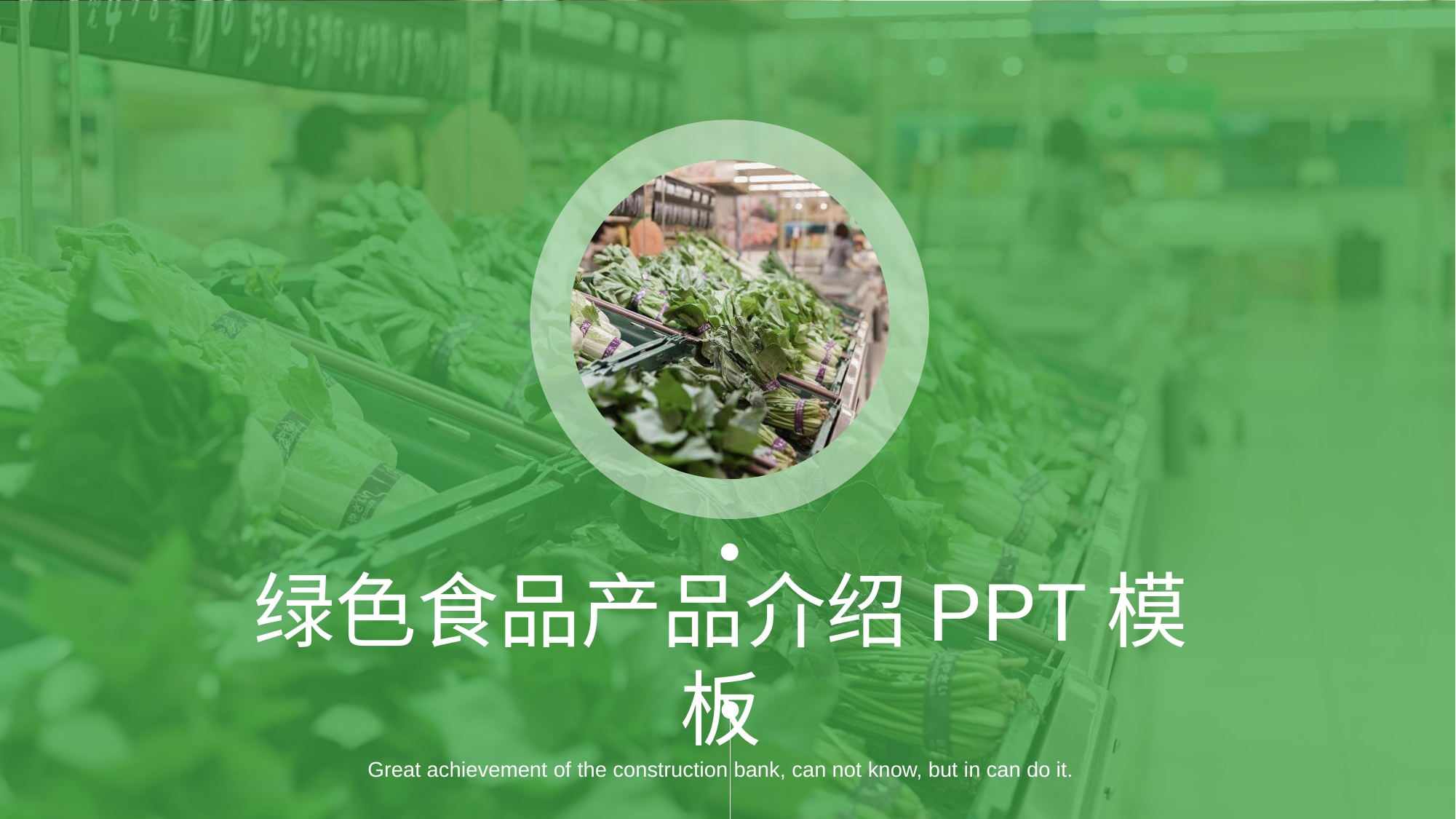

绿色食品产品介绍PPT模板
Great achievement of the construction bank, can not know, but in can do it.

https://www.ypppt.com/